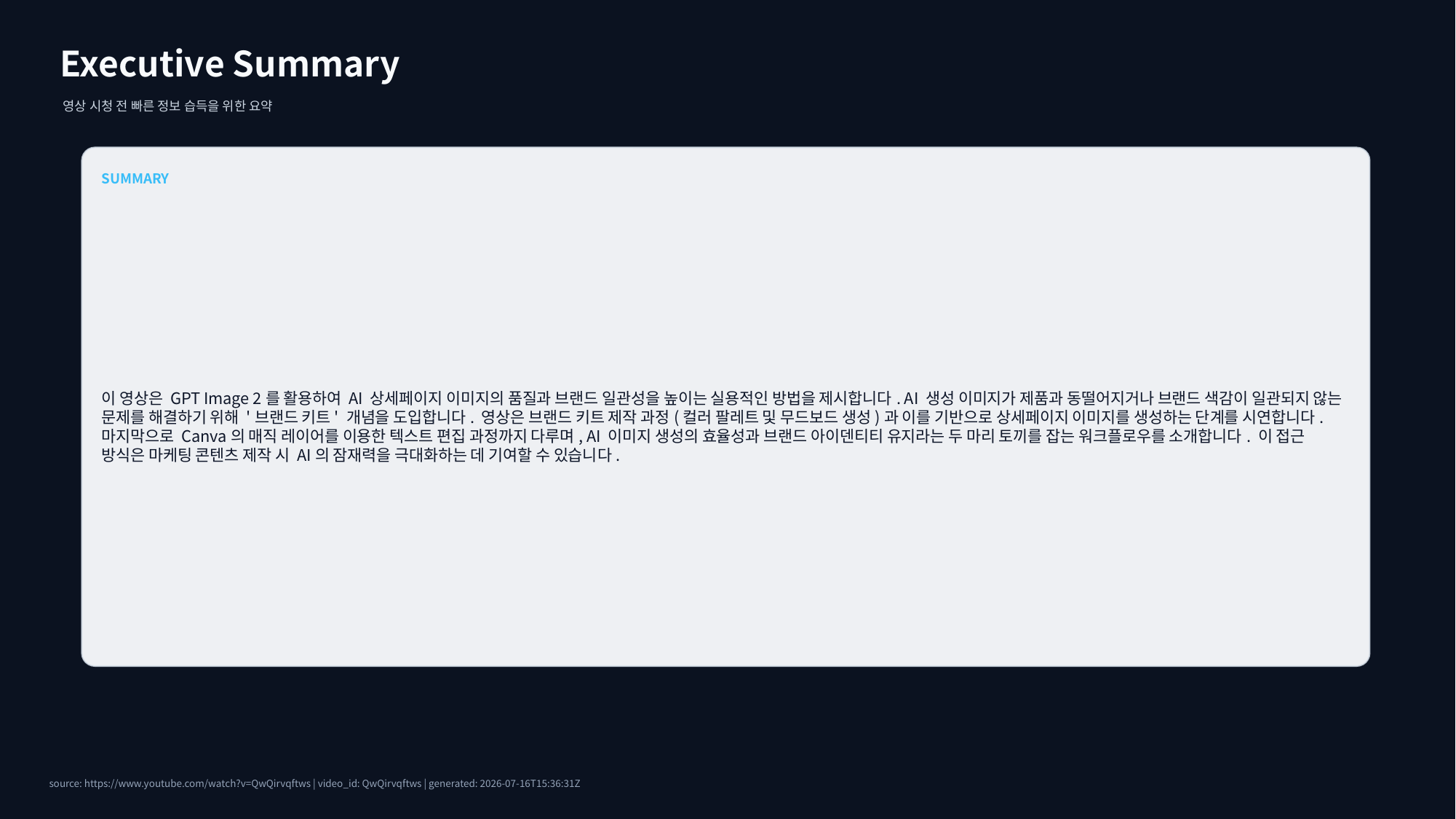

Executive Summary
영상 시청 전 빠른 정보 습득을 위한 요약

SUMMARY
이 영상은 GPT Image 2를 활용하여 AI 상세페이지 이미지의 품질과 브랜드 일관성을 높이는 실용적인 방법을 제시합니다. AI 생성 이미지가 제품과 동떨어지거나 브랜드 색감이 일관되지 않는 문제를 해결하기 위해 '브랜드 키트' 개념을 도입합니다. 영상은 브랜드 키트 제작 과정(컬러 팔레트 및 무드보드 생성)과 이를 기반으로 상세페이지 이미지를 생성하는 단계를 시연합니다. 마지막으로 Canva의 매직 레이어를 이용한 텍스트 편집 과정까지 다루며, AI 이미지 생성의 효율성과 브랜드 아이덴티티 유지라는 두 마리 토끼를 잡는 워크플로우를 소개합니다. 이 접근 방식은 마케팅 콘텐츠 제작 시 AI의 잠재력을 극대화하는 데 기여할 수 있습니다.
source: https://www.youtube.com/watch?v=QwQirvqftws | video_id: QwQirvqftws | generated: 2026-07-16T15:36:31Z